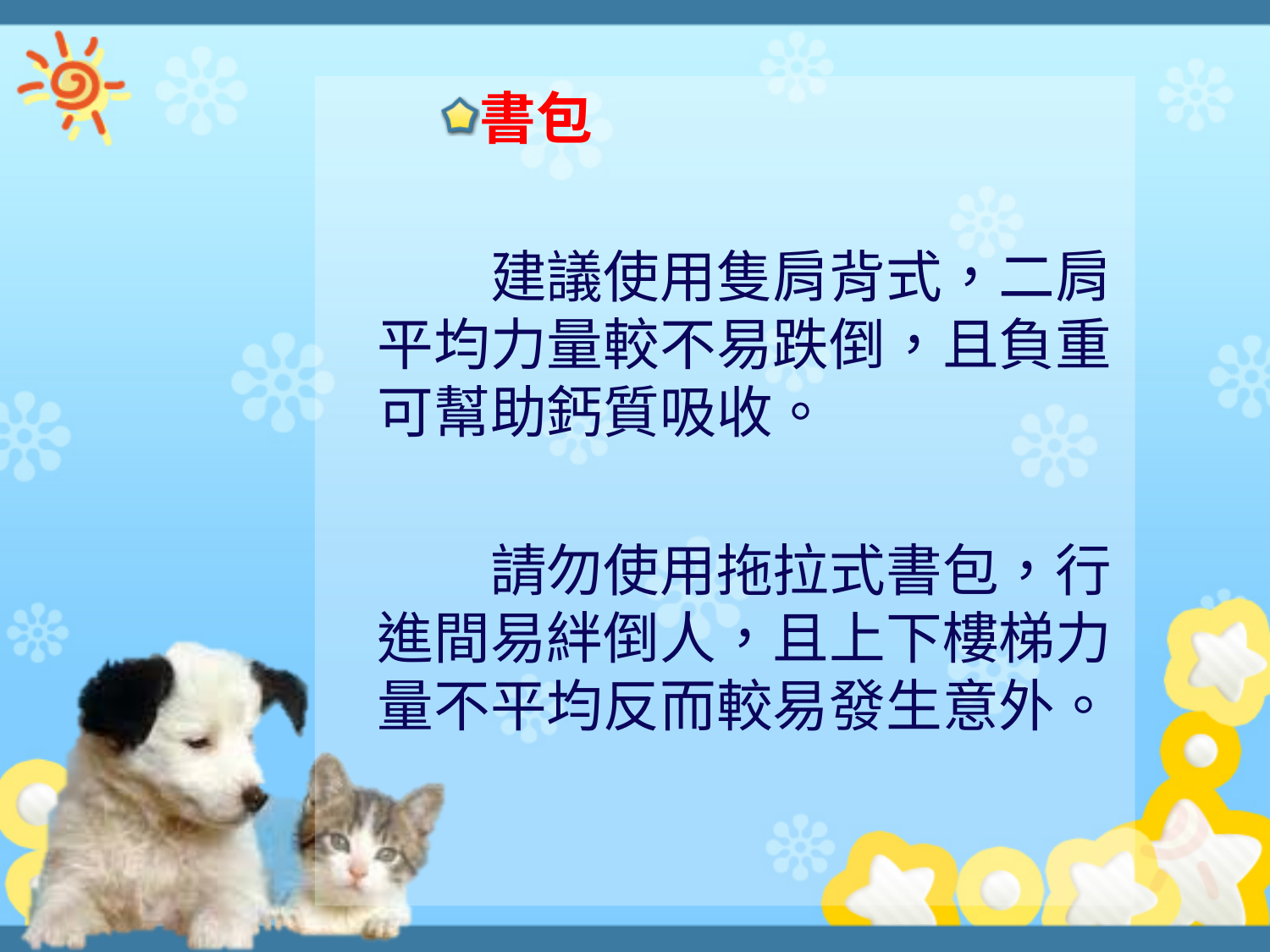

書包

　　建議使用隻肩背式，二肩平均力量較不易跌倒，且負重可幫助鈣質吸收。

　　請勿使用拖拉式書包，行進間易絆倒人，且上下樓梯力量不平均反而較易發生意外。